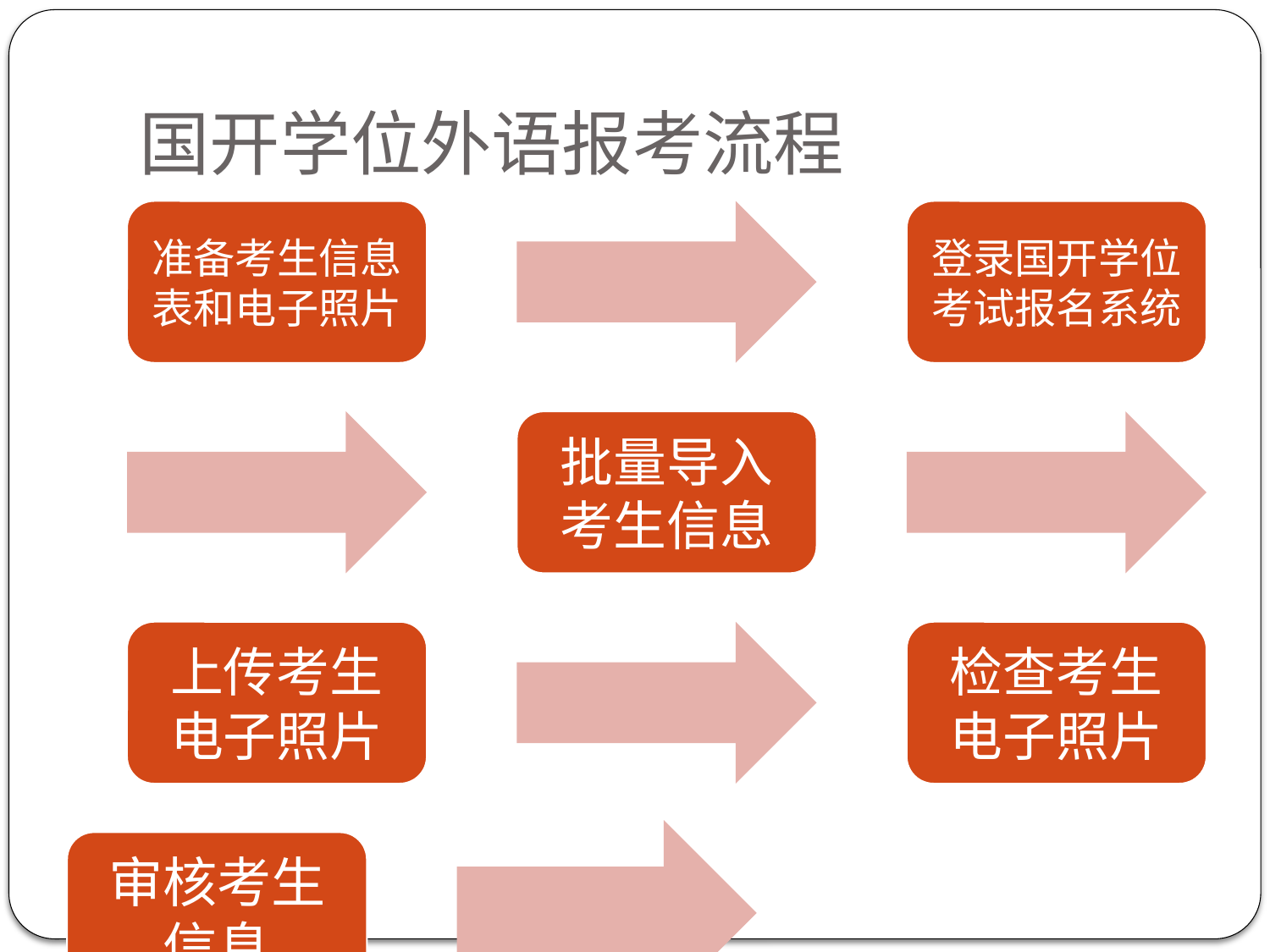

# 国开学位外语报考流程
准备考生信息表和电子照片
登录国开学位考试报名系统
批量导入考生信息
上传考生电子照片
检查考生电子照片